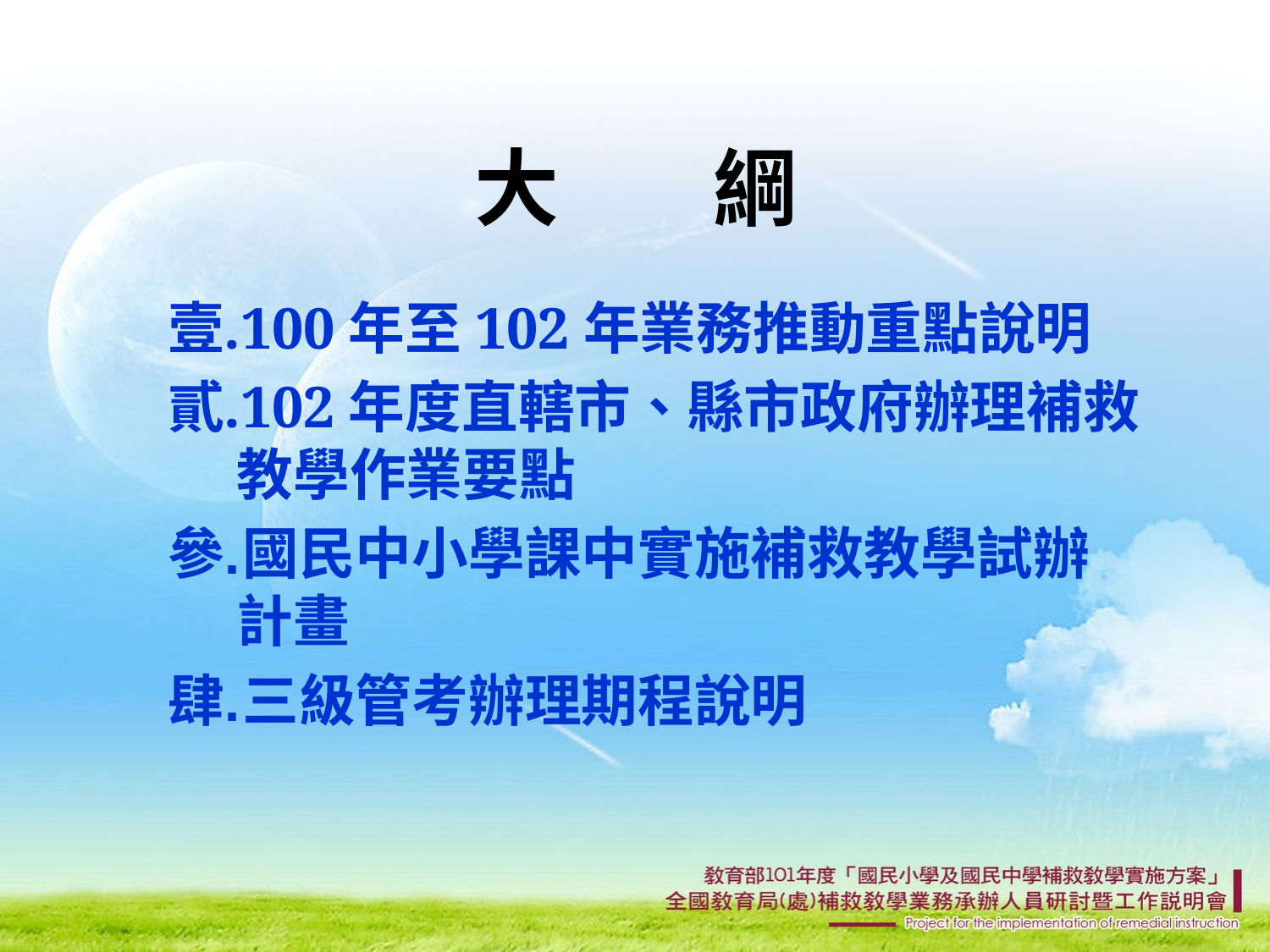

# 大        綱
100年至102年業務推動重點說明
102年度直轄市、縣市政府辦理補救教學作業要點
國民中小學課中實施補救教學試辦計畫
三級管考辦理期程說明